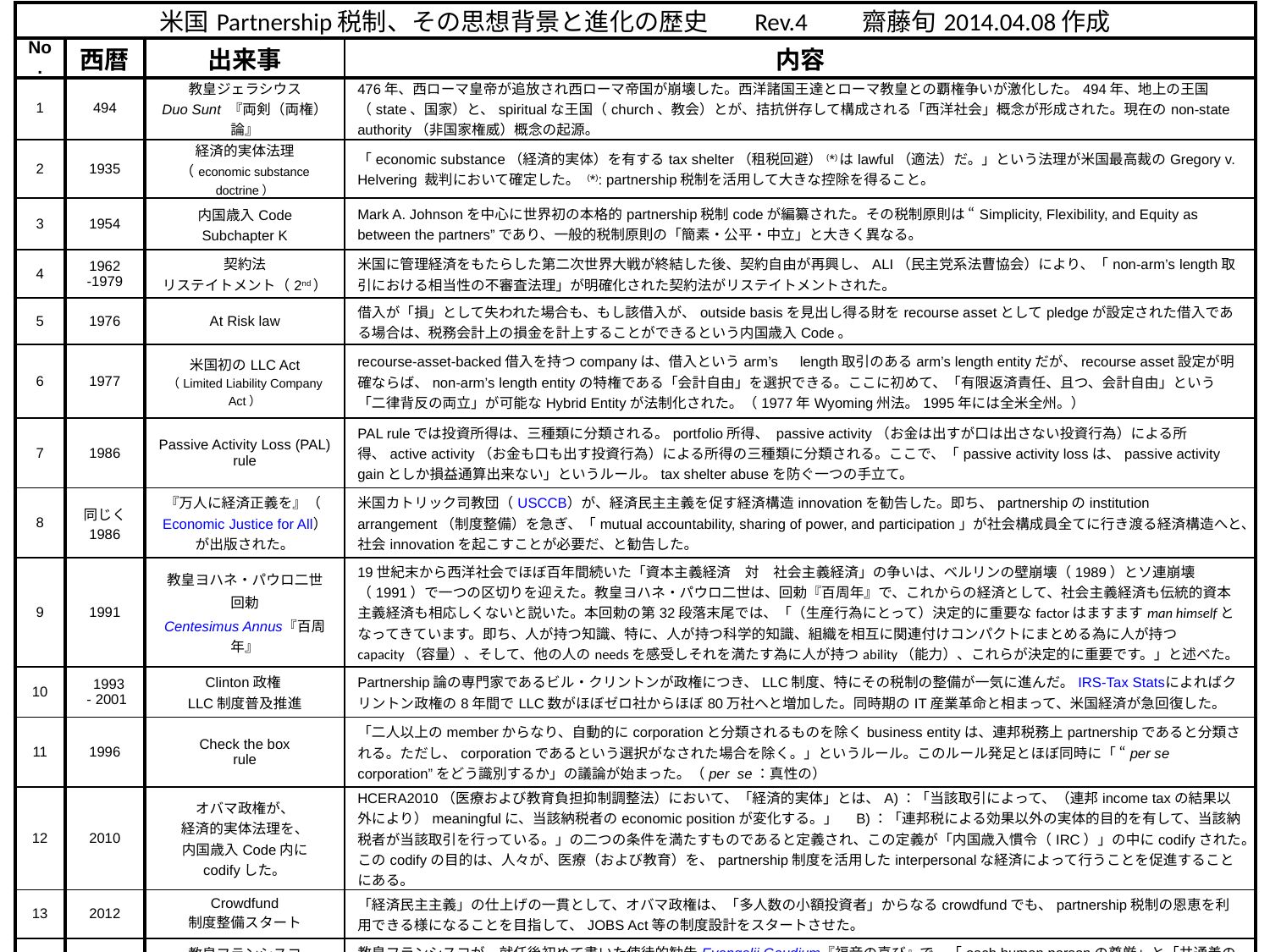

| 米国Partnership税制、その思想背景と進化の歴史 Rev.4　　齋藤旬2014.04.08作成 |  |  |  |
| --- | --- | --- | --- |
| No. | 西暦 | 出来事 | 内容 |
| 1 | 494 | 教皇ジェラシウス Duo Sunt 『両剣（両権）論』 | 476年、西ローマ皇帝が追放され西ローマ帝国が崩壊した。西洋諸国王達とローマ教皇との覇権争いが激化した。494年、地上の王国（state、国家）と、spiritualな王国（church、教会）とが、拮抗併存して構成される「西洋社会」概念が形成された。現在のnon-state authority（非国家権威）概念の起源。 |
| 2 | 1935 | 経済的実体法理 （economic substance doctrine） | 「economic substance（経済的実体）を有するtax shelter（租税回避）(\*)はlawful（適法）だ。」という法理が米国最高裁のGregory v. Helvering 裁判において確定した。 (\*): partnership税制を活用して大きな控除を得ること。 |
| 3 | 1954 | 内国歳入Code Subchapter K | Mark A. Johnsonを中心に世界初の本格的partnership税制codeが編纂された。その税制原則は “Simplicity, Flexibility, and Equity as between the partners”であり、一般的税制原則の「簡素・公平・中立」と大きく異なる。 |
| 4 | 1962 -1979 | 契約法 リステイトメント（2nd） | 米国に管理経済をもたらした第二次世界大戦が終結した後、契約自由が再興し、ALI（民主党系法曹協会）により、「non-arm’s length取引における相当性の不審査法理」が明確化された契約法がリステイトメントされた。 |
| 5 | 1976 | At Risk law | 借入が「損」として失われた場合も、もし該借入が、outside basisを見出し得る財をrecourse assetとしてpledgeが設定された借入である場合は、税務会計上の損金を計上することができるという内国歳入Code。 |
| 6 | 1977 | 米国初のLLC Act （Limited Liability Company Act） | recourse-asset-backed借入を持つcompanyは、借入というarm’s　length取引のあるarm’s length entityだが、recourse asset設定が明確ならば、non-arm’s length entityの特権である「会計自由」を選択できる。ここに初めて、「有限返済責任、且つ、会計自由」という「二律背反の両立」が可能なHybrid Entityが法制化された。（1977年Wyoming州法。1995年には全米全州。） |
| 7 | 1986 | Passive Activity Loss (PAL) rule | PAL ruleでは投資所得は、三種類に分類される。portfolio所得、 passive activity（お金は出すが口は出さない投資行為）による所得、active activity（お金も口も出す投資行為）による所得の三種類に分類される。ここで、「passive activity lossは、passive activity gainとしか損益通算出来ない」というルール。tax shelter abuseを防ぐ一つの手立て。 |
| 8 | 同じく 1986 | 『万人に経済正義を』（Economic Justice for All） が出版された。 | 米国カトリック司教団（USCCB）が、経済民主主義を促す経済構造innovationを勧告した。即ち、partnershipのinstitution arrangement（制度整備）を急ぎ、「mutual accountability, sharing of power, and participation」が社会構成員全てに行き渡る経済構造へと、社会innovationを起こすことが必要だ、と勧告した。 |
| 9 | 1991 | 教皇ヨハネ・パウロ二世 回勅 Centesimus Annus 『百周年』 | 19世紀末から西洋社会でほぼ百年間続いた「資本主義経済　対　社会主義経済」の争いは、ベルリンの壁崩壊（1989）とソ連崩壊（1991）で一つの区切りを迎えた。教皇ヨハネ・パウロ二世は、回勅『百周年』で、これからの経済として、社会主義経済も伝統的資本主義経済も相応しくないと説いた。本回勅の第32段落末尾では、「（生産行為にとって）決定的に重要なfactorはますますman himselfとなってきています。即ち、人が持つ知識、特に、人が持つ科学的知識、組織を相互に関連付けコンパクトにまとめる為に人が持つcapacity（容量）、そして、他の人のneedsを感受しそれを満たす為に人が持つability（能力）、これらが決定的に重要です。」と述べた。 |
| 10 | 1993 - 2001 | Clinton政権 LLC制度普及推進 | Partnership論の専門家であるビル・クリントンが政権につき、LLC制度、特にその税制の整備が一気に進んだ。IRS-Tax Statsによればクリントン政権の8年間でLLC数がほぼゼロ社からほぼ80万社へと増加した。同時期のIT産業革命と相まって、米国経済が急回復した。 |
| 11 | 1996 | Check the box rule | 「二人以上のmemberからなり、自動的にcorporationと分類されるものを除くbusiness entityは、連邦税務上partnershipであると分類される。ただし、corporationであるという選択がなされた場合を除く。」というルール。このルール発足とほぼ同時に「 “per se corporation”をどう識別するか」の議論が始まった。（per se：真性の） |
| 12 | 2010 | オバマ政権が、 経済的実体法理を、 内国歳入Code内に codifyした。 | HCERA2010（医療および教育負担抑制調整法）において、「経済的実体」とは、A)：「当該取引によって、（連邦income taxの結果以外により）meaningfulに、当該納税者のeconomic positionが変化する。」　B)：「連邦税による効果以外の実体的目的を有して、当該納税者が当該取引を行っている。」の二つの条件を満たすものであると定義され、この定義が「内国歳入慣令（IRC）」の中にcodifyされた。このcodifyの目的は、人々が、医療（および教育）を、partnership制度を活用したinterpersonalな経済によって行うことを促進することにある。 |
| 13 | 2012 | Crowdfund 制度整備スタート | 「経済民主主義」の仕上げの一貫として、オバマ政権は、「多人数の小額投資者」からなるcrowdfundでも、partnership税制の恩恵を利用できる様になることを目指して、JOBS Act等の制度設計をスタートさせた。 |
| 14 | 2013 | 教皇フランシスコ Evangelii Gaudium | 教皇フランシスコが、就任後初めて書いた使徒的勧告Evangelii Gaudium『福音の喜び』で、「each human personの尊厳」と「共通善の追求」を経済原理の根本に据え直し、新たな経済(本来の経済)を探求しよう（取り戻そう）と呼びかけた。 |